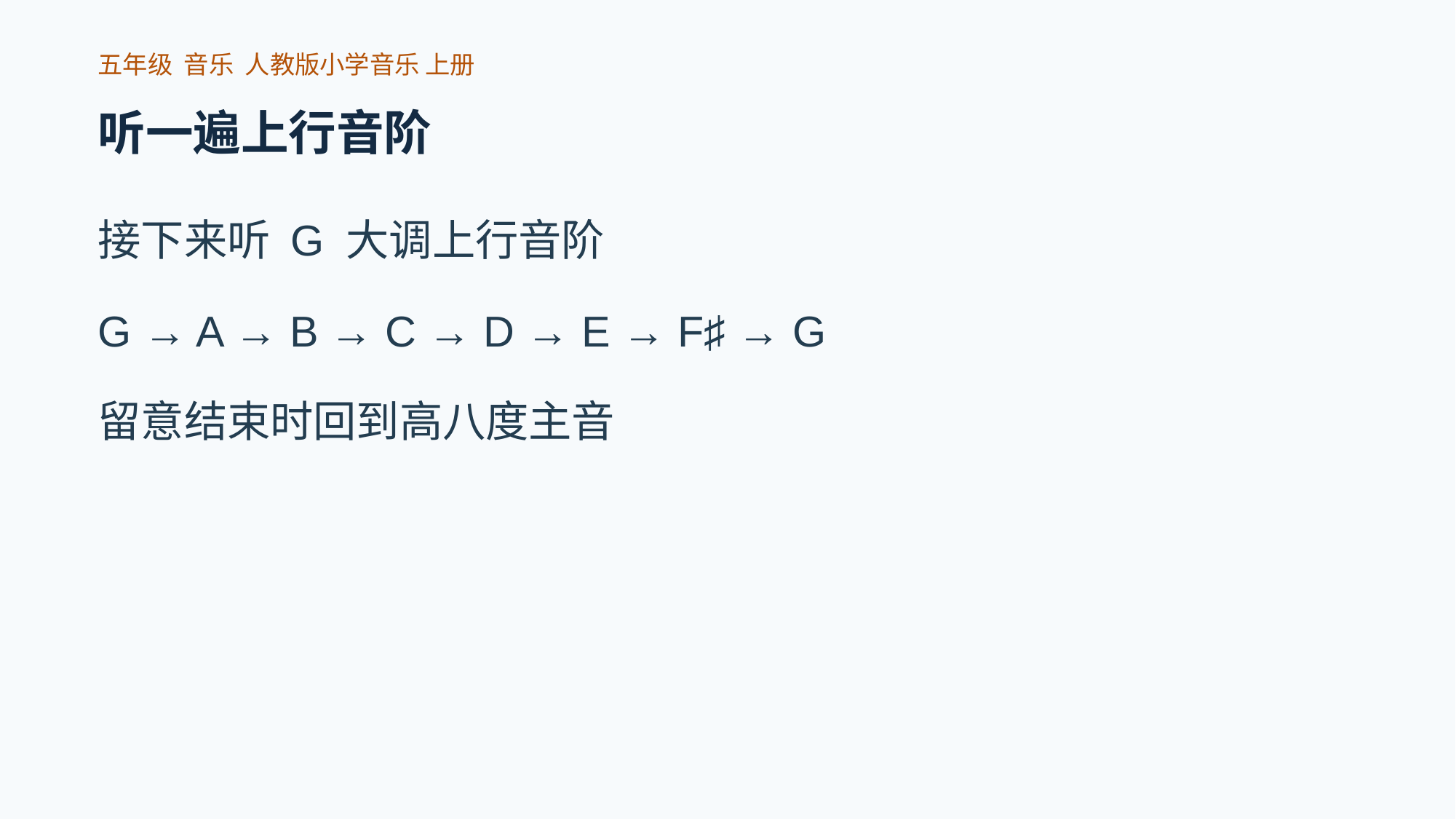

五年级  音乐  人教版小学音乐 上册
听一遍上行音阶
接下来听 G 大调上行音阶
G → A → B → C → D → E → F♯ → G
留意结束时回到高八度主音